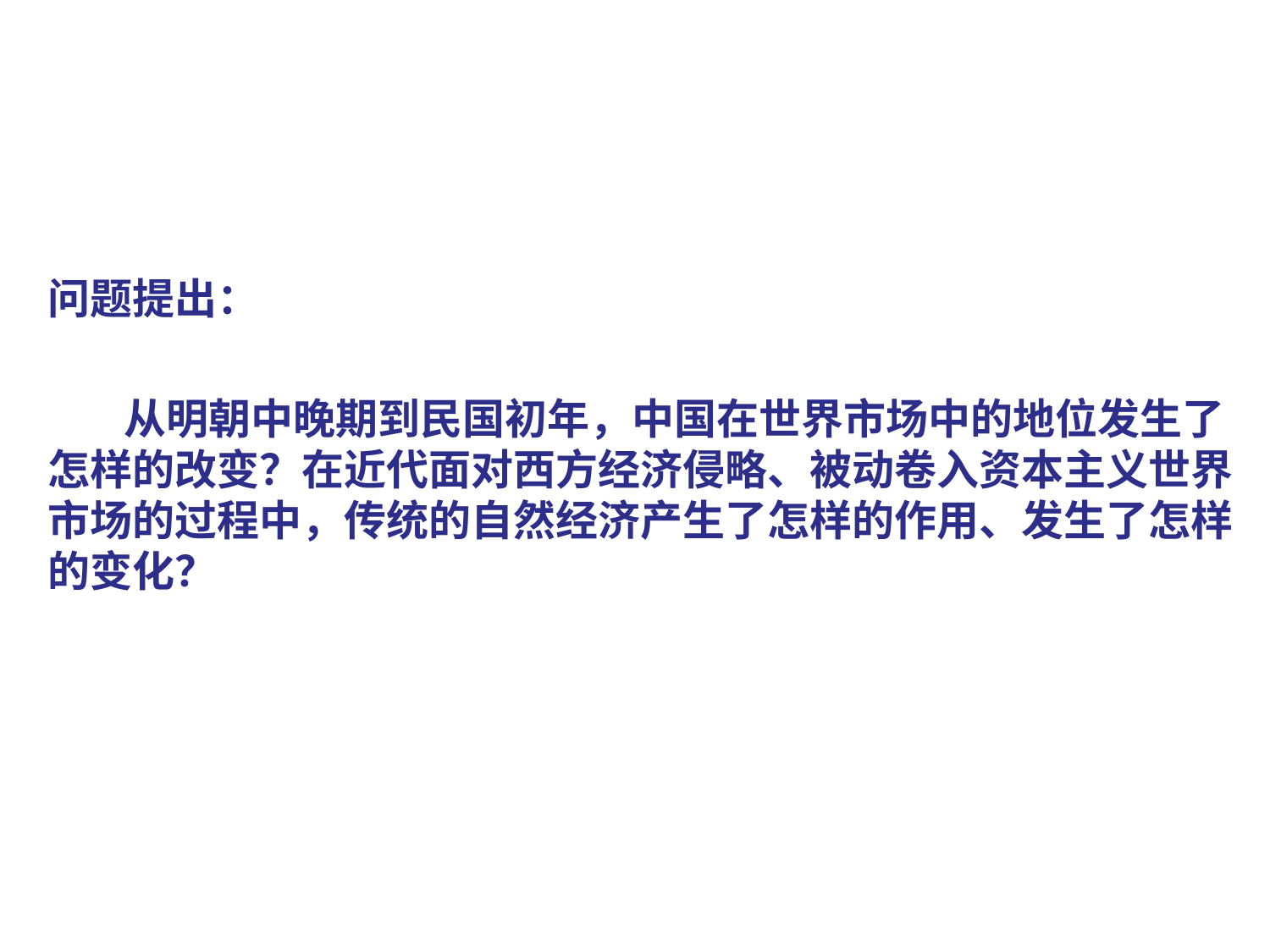

问题提出：

       从明朝中晚期到民国初年，中国在世界市场中的地位发生了
怎样的改变？在近代面对西方经济侵略、被动卷入资本主义世界
市场的过程中，传统的自然经济产生了怎样的作用、发生了怎样
的变化？